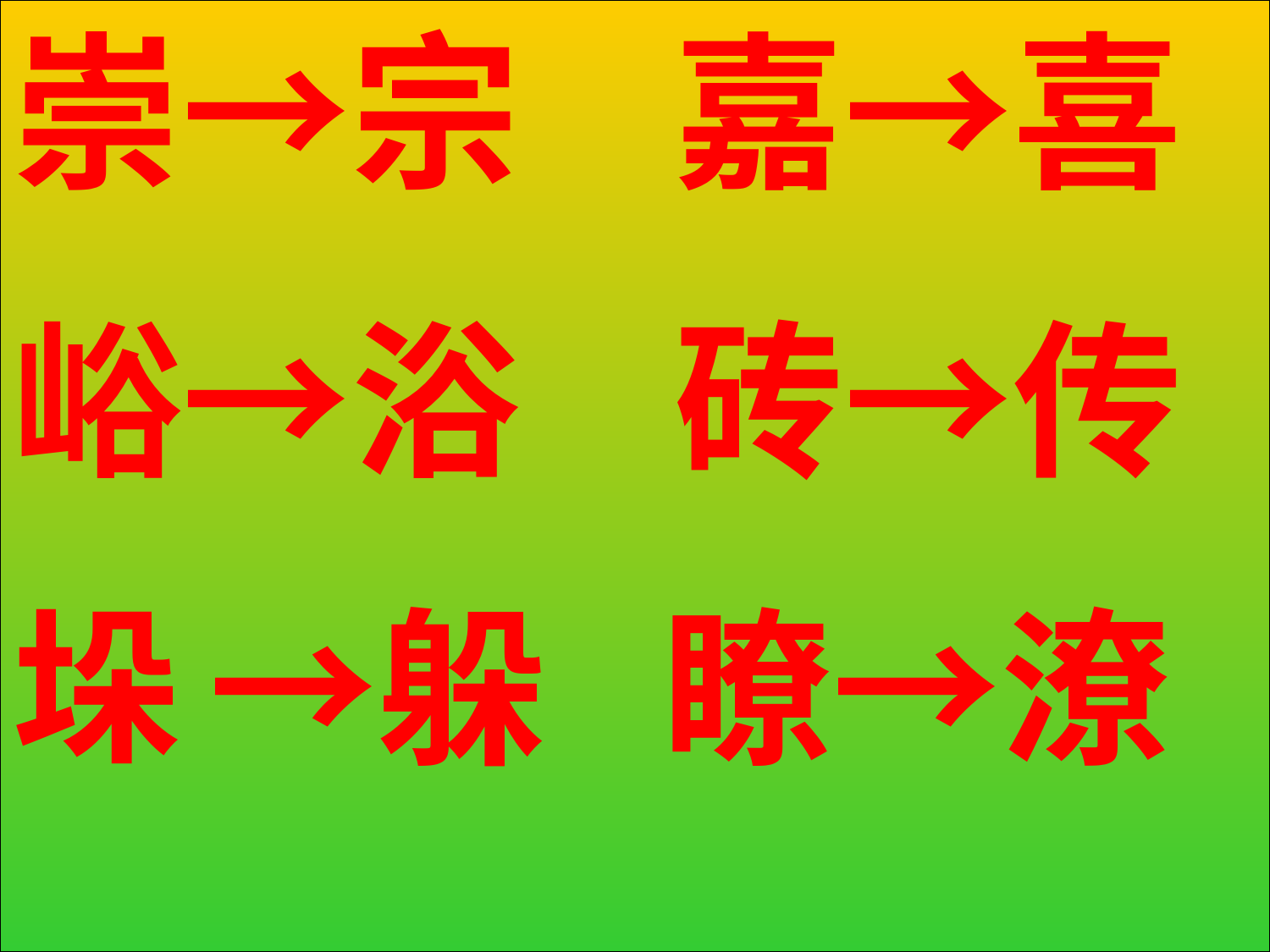

崇→宗    嘉→喜
峪→浴    砖→传
垛 →躲   瞭→潦